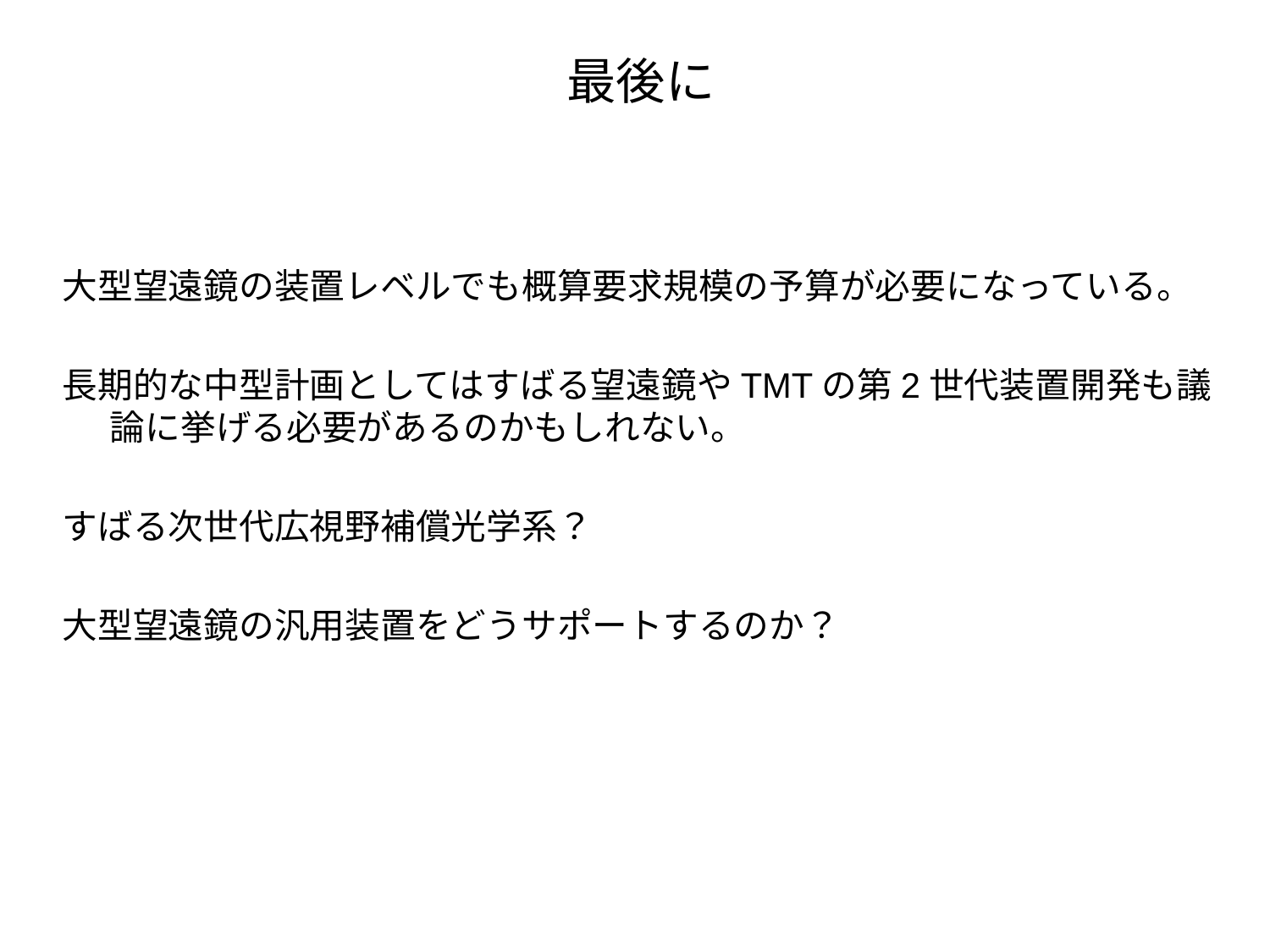

最後に
大型望遠鏡の装置レベルでも概算要求規模の予算が必要になっている。

長期的な中型計画としてはすばる望遠鏡やTMTの第2世代装置開発も議論に挙げる必要があるのかもしれない。

すばる次世代広視野補償光学系？

大型望遠鏡の汎用装置をどうサポートするのか？